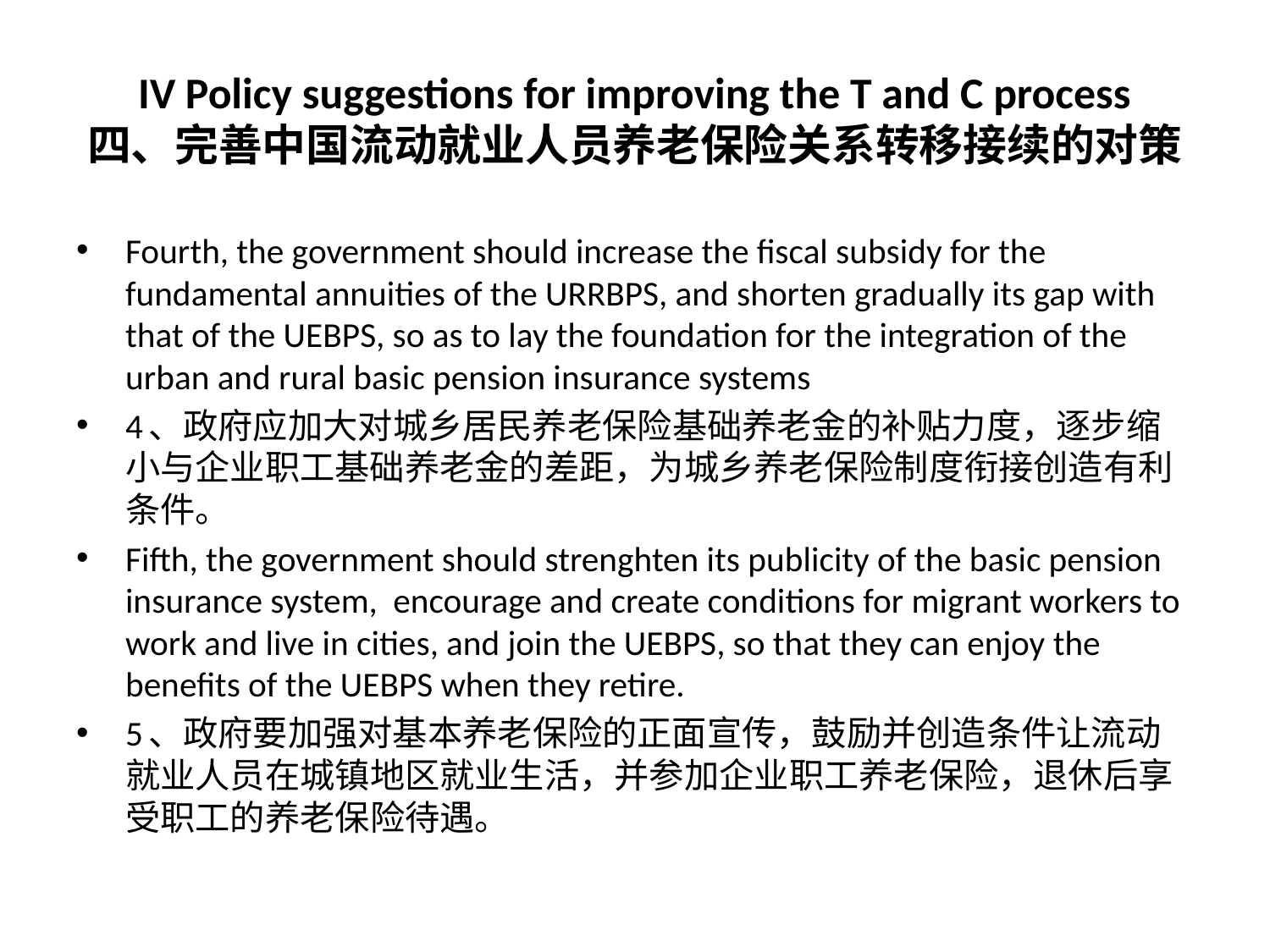

# IV Policy suggestions for improving the T and C process 四、完善中国流动就业人员养老保险关系转移接续的对策
Fourth, the government should increase the fiscal subsidy for the fundamental annuities of the URRBPS, and shorten gradually its gap with that of the UEBPS, so as to lay the foundation for the integration of the urban and rural basic pension insurance systems
4、政府应加大对城乡居民养老保险基础养老金的补贴力度，逐步缩小与企业职工基础养老金的差距，为城乡养老保险制度衔接创造有利条件。
Fifth, the government should strenghten its publicity of the basic pension insurance system,  encourage and create conditions for migrant workers to work and live in cities, and join the UEBPS, so that they can enjoy the benefits of the UEBPS when they retire.
5、政府要加强对基本养老保险的正面宣传，鼓励并创造条件让流动就业人员在城镇地区就业生活，并参加企业职工养老保险，退休后享受职工的养老保险待遇。